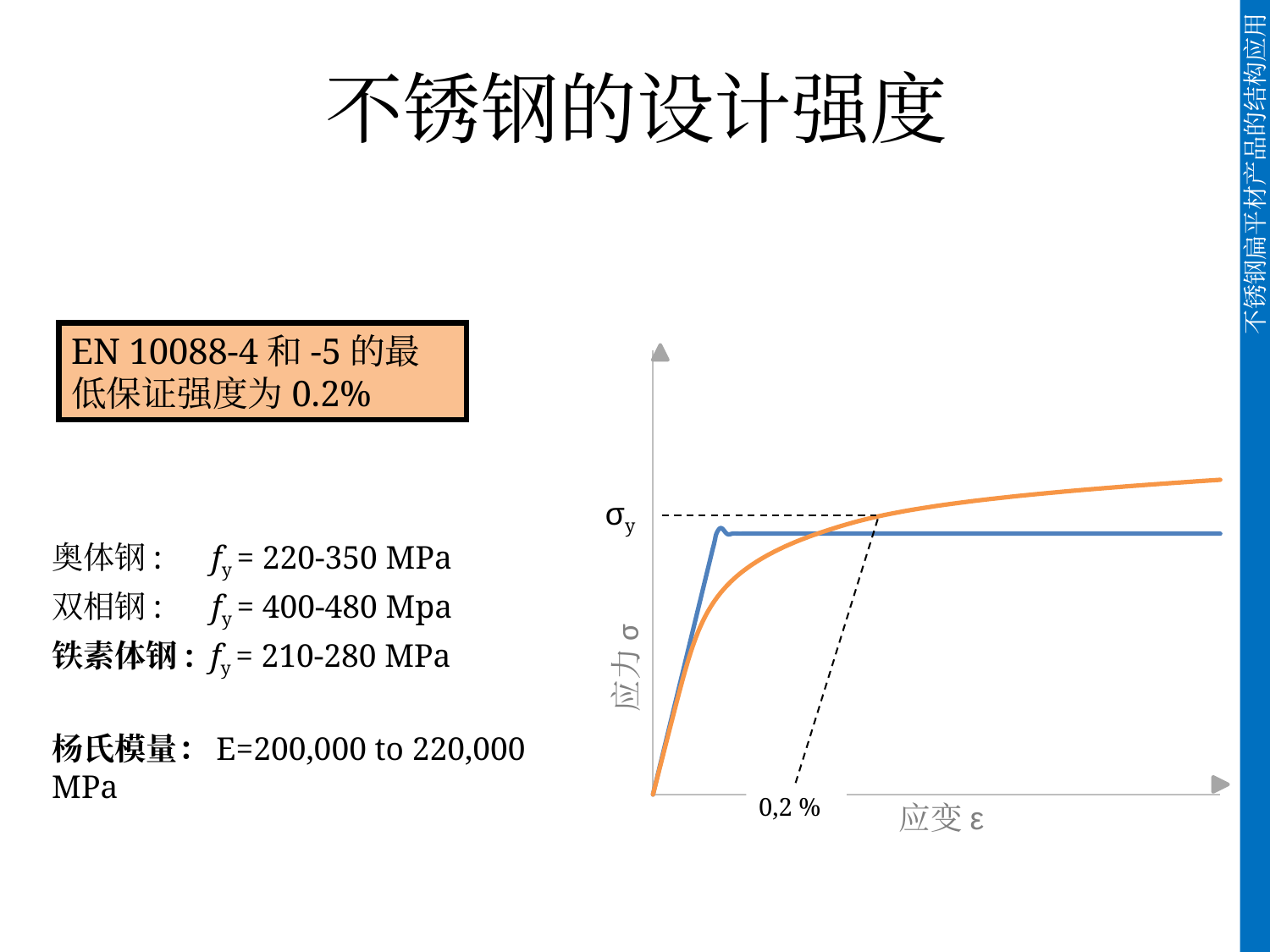

# 不锈钢的设计强度
EN 10088-4和-5的最低保证强度为0.2%

### Chart

| Category |  |  |
|---|---|---|

奥体钢:      fy = 220-350 MPa
双相钢:      fy = 400-480 Mpa
铁素体钢:  fy = 210-280 MPa

杨氏模量：E=200,000 to 220,000 MPa
σy
应力σ

0,2 %
应变ε